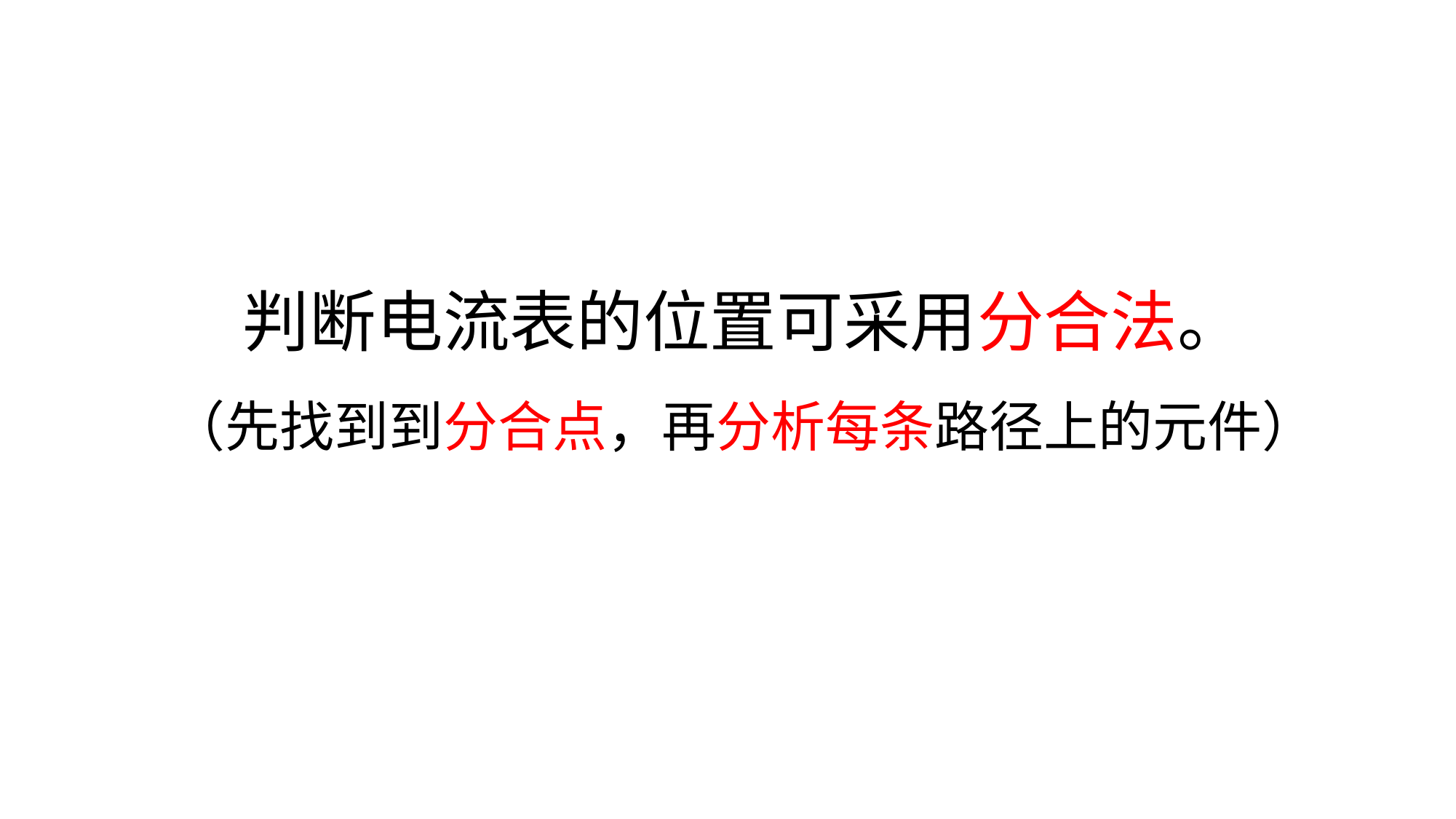

判断电流表的位置可采用分合法。
（先找到到分合点，再分析每条路径上的元件）